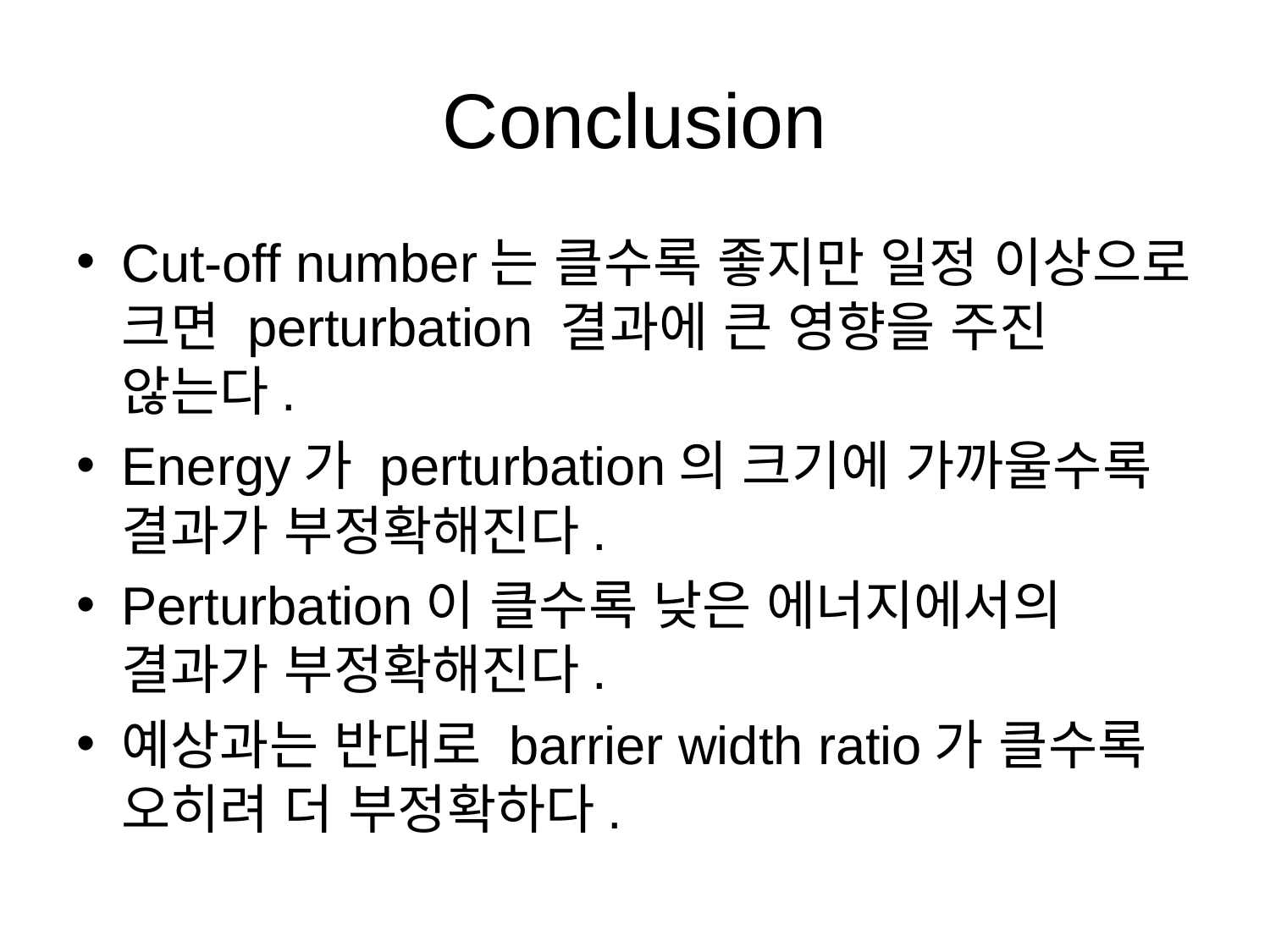

# Conclusion
Cut-off number는 클수록 좋지만 일정 이상으로 크면 perturbation 결과에 큰 영향을 주진 않는다.
Energy가 perturbation의 크기에 가까울수록 결과가 부정확해진다.
Perturbation이 클수록 낮은 에너지에서의 결과가 부정확해진다.
예상과는 반대로 barrier width ratio가 클수록 오히려 더 부정확하다.